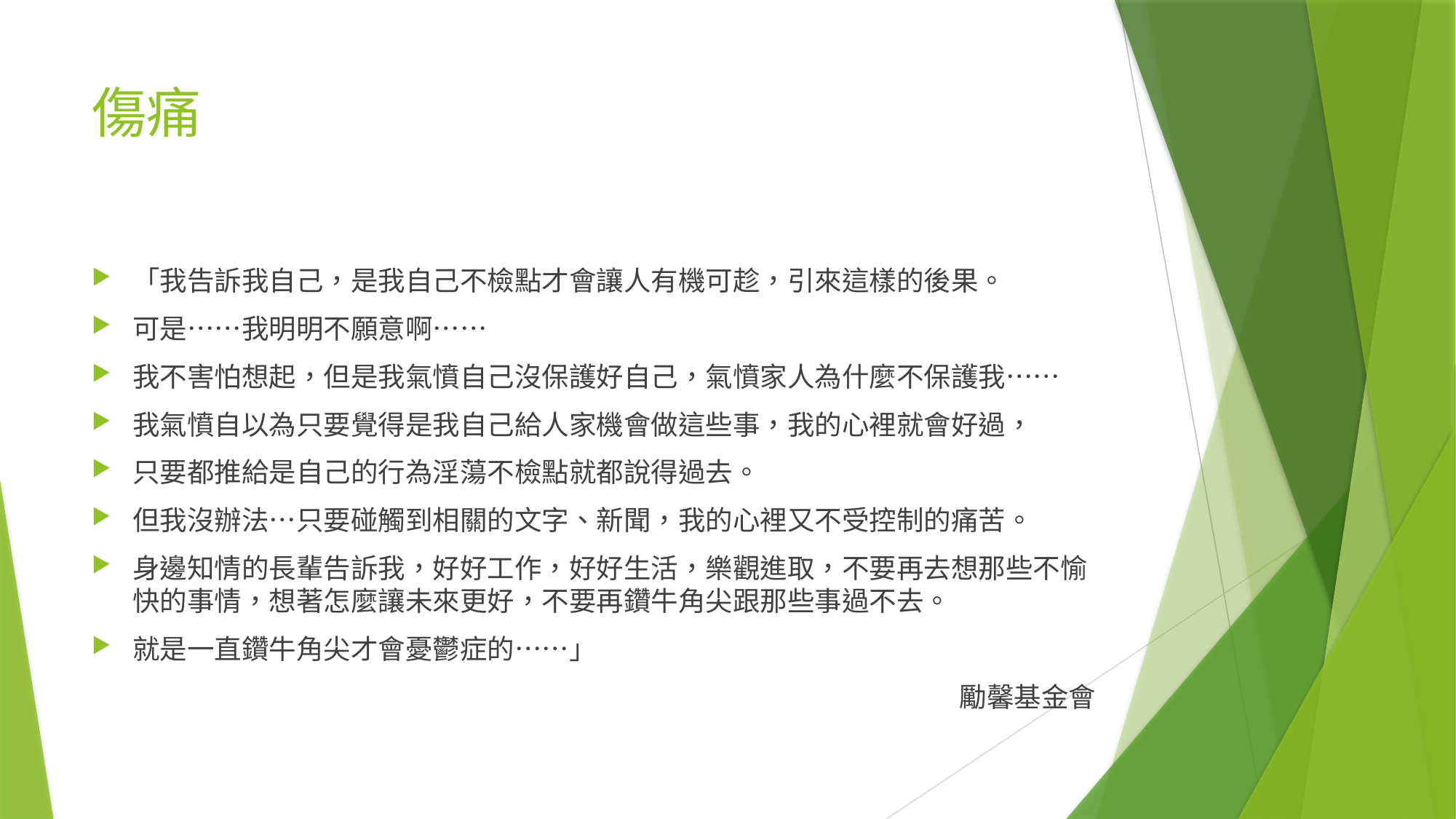

# 傷痛
「我告訴我自己，是我自己不檢點才會讓人有機可趁，引來這樣的後果。
可是……我明明不願意啊……
我不害怕想起，但是我氣憤自己沒保護好自己，氣憤家人為什麼不保護我……
我氣憤自以為只要覺得是我自己給人家機會做這些事，我的心裡就會好過，
只要都推給是自己的行為淫蕩不檢點就都說得過去。
但我沒辦法⋯只要碰觸到相關的文字、新聞，我的心裡又不受控制的痛苦。
身邊知情的長輩告訴我，好好工作，好好生活，樂觀進取，不要再去想那些不愉快的事情，想著怎麼讓未來更好，不要再鑽牛角尖跟那些事過不去。
就是一直鑽牛角尖才會憂鬱症的……」
勵馨基金會